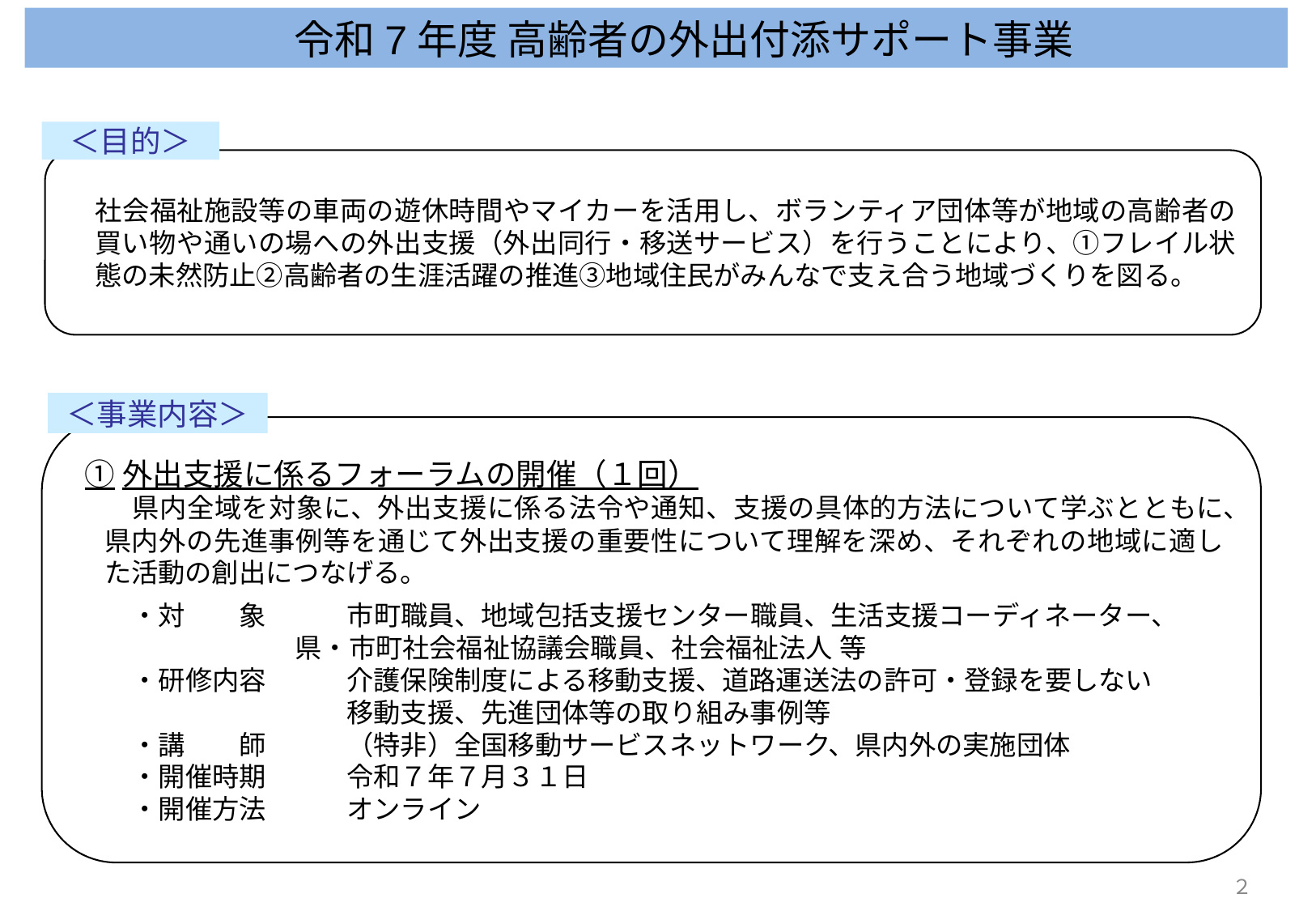

令和7年度 高齢者の外出付添サポート事業
＜目的＞
　社会福祉施設等の車両の遊休時間やマイカーを活用し、ボランティア団体等が地域の高齢者の買い物や通いの場への外出支援（外出同行・移送サービス）を行うことにより、①フレイル状態の未然防止②高齢者の生涯活躍の推進③地域住民がみんなで支え合う地域づくりを図る。
＜事業内容＞
 ①外出支援に係るフォーラムの開催（１回）
　　県内全域を対象に、外出支援に係る法令や通知、支援の具体的方法について学ぶとともに、県内外の先進事例等を通じて外出支援の重要性について理解を深め、それぞれの地域に適した活動の創出につなげる。
　　・対　　象　　　市町職員、地域包括支援センター職員、生活支援コーディネーター、
            県・市町社会福祉協議会職員、社会福祉法人 等
　　・研修内容　　　介護保険制度による移動支援、道路運送法の許可・登録を要しない
　　　　　　　　　　移動支援、先進団体等の取り組み事例等
　　・講　　師　　　（特非）全国移動サービスネットワーク、県内外の実施団体
　　・開催時期　　　令和７年７月３１日
　　・開催方法　　　オンライン
２